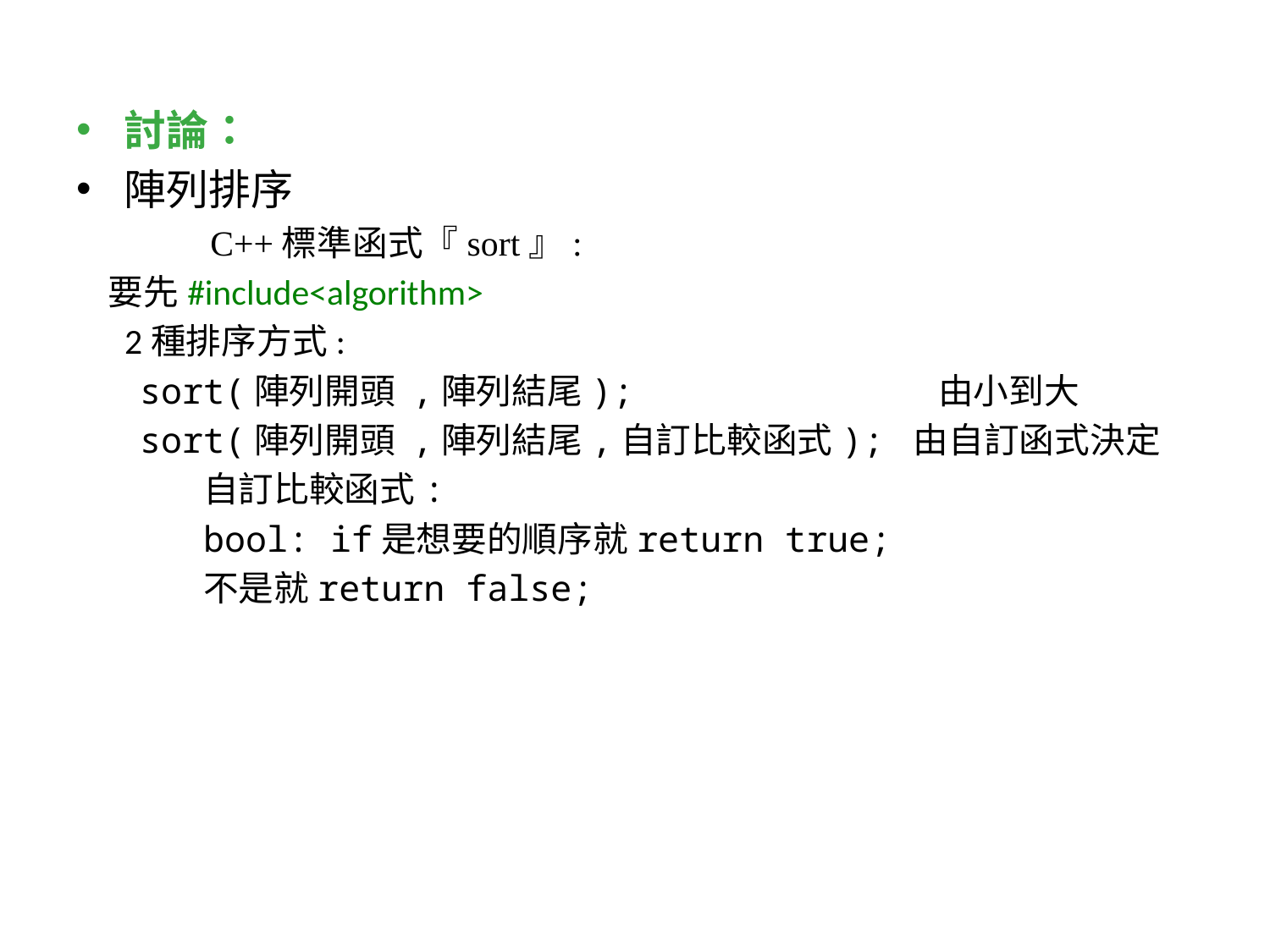

討論：
陣列排序
	 C++標準函式『sort』:
   要先#include<algorithm>
      2種排序方式:
   sort(陣列開頭 ,陣列結尾);              由小到大
   sort(陣列開頭 ,陣列結尾,自訂比較函式); 由自訂函式決定
	自訂比較函式:
	bool: if是想要的順序就return true;
	不是就return false;